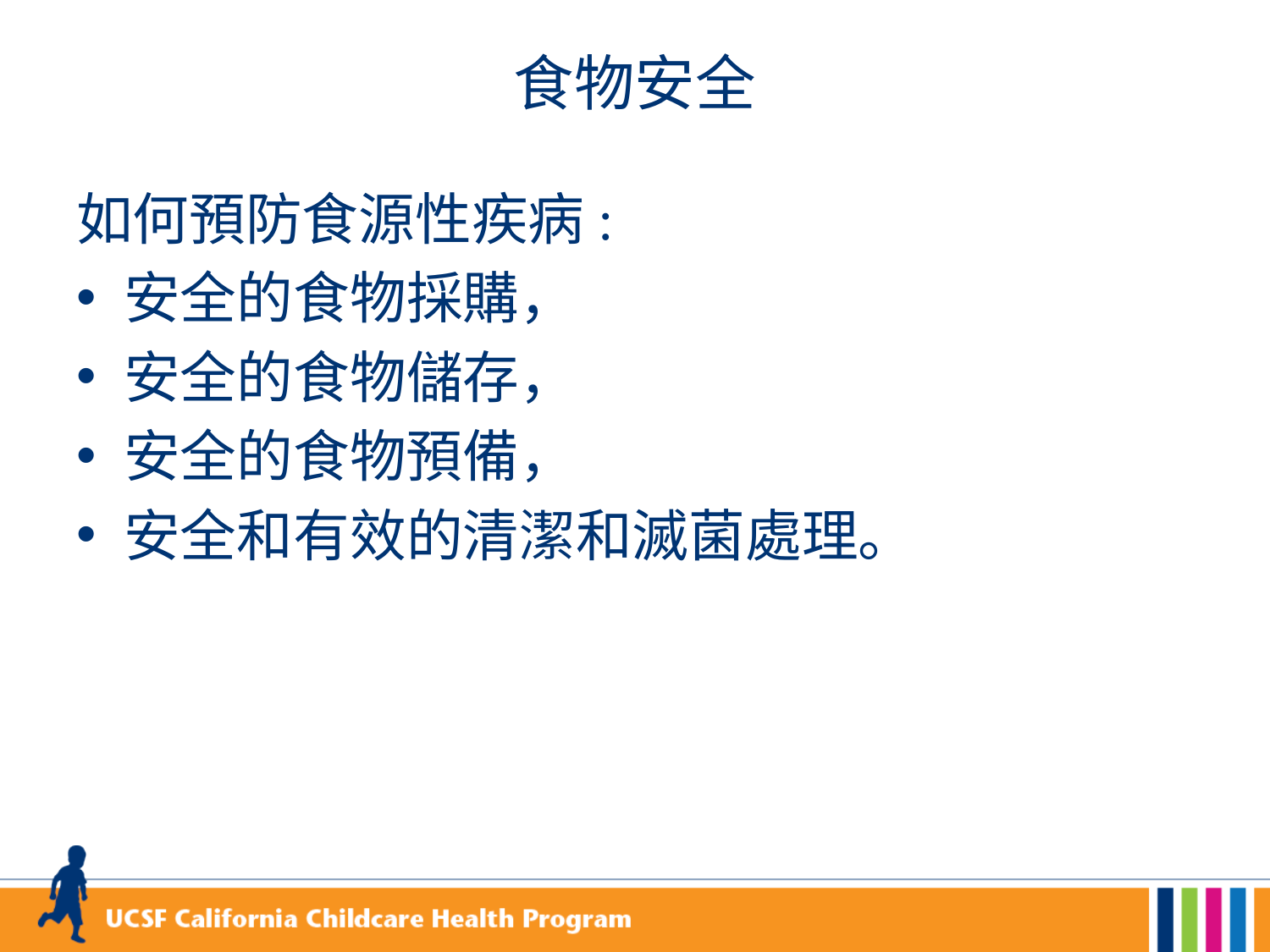

# 食物安全
如何預防食源性疾病:
安全的食物採購，
安全的食物儲存，
安全的食物預備，
安全和有效的清潔和滅菌處理。